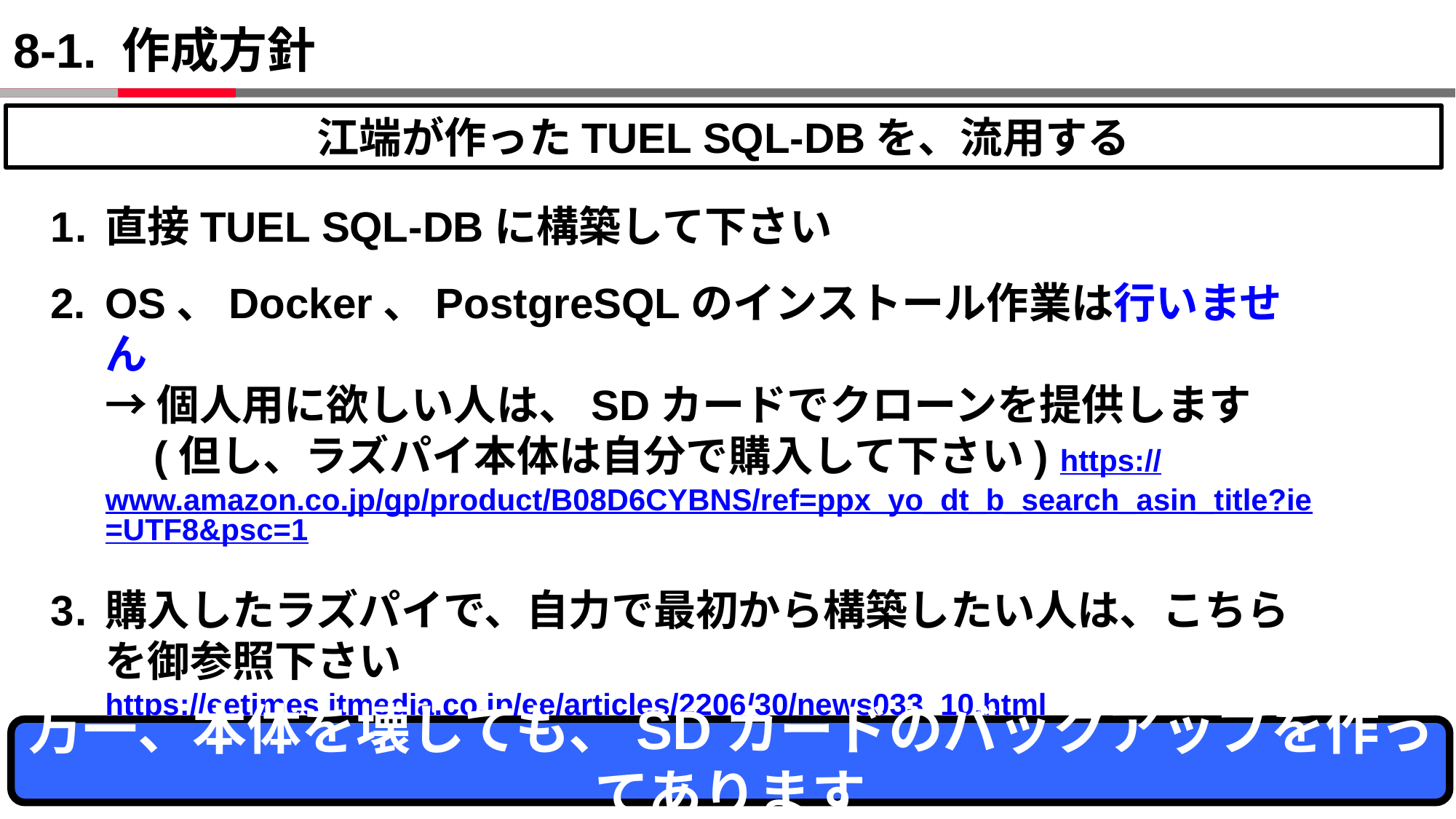

# 8-1. 作成方針
江端が作ったTUEL SQL-DBを、流用する
直接TUEL SQL-DBに構築して下さい

OS、Docker、PostgreSQLのインストール作業は行いません
→ 個人用に欲しい人は、SDカードでクローンを提供します
    (但し、ラズパイ本体は自分で購入して下さい) https://www.amazon.co.jp/gp/product/B08D6CYBNS/ref=ppx_yo_dt_b_search_asin_title?ie=UTF8&psc=1

購入したラズパイで、自力で最初から構築したい人は、こちらを御参照下さい
https://eetimes.itmedia.co.jp/ee/articles/2206/30/news033_10.html

万一、本体を壊しても、SDカードのバックアップを作ってあります